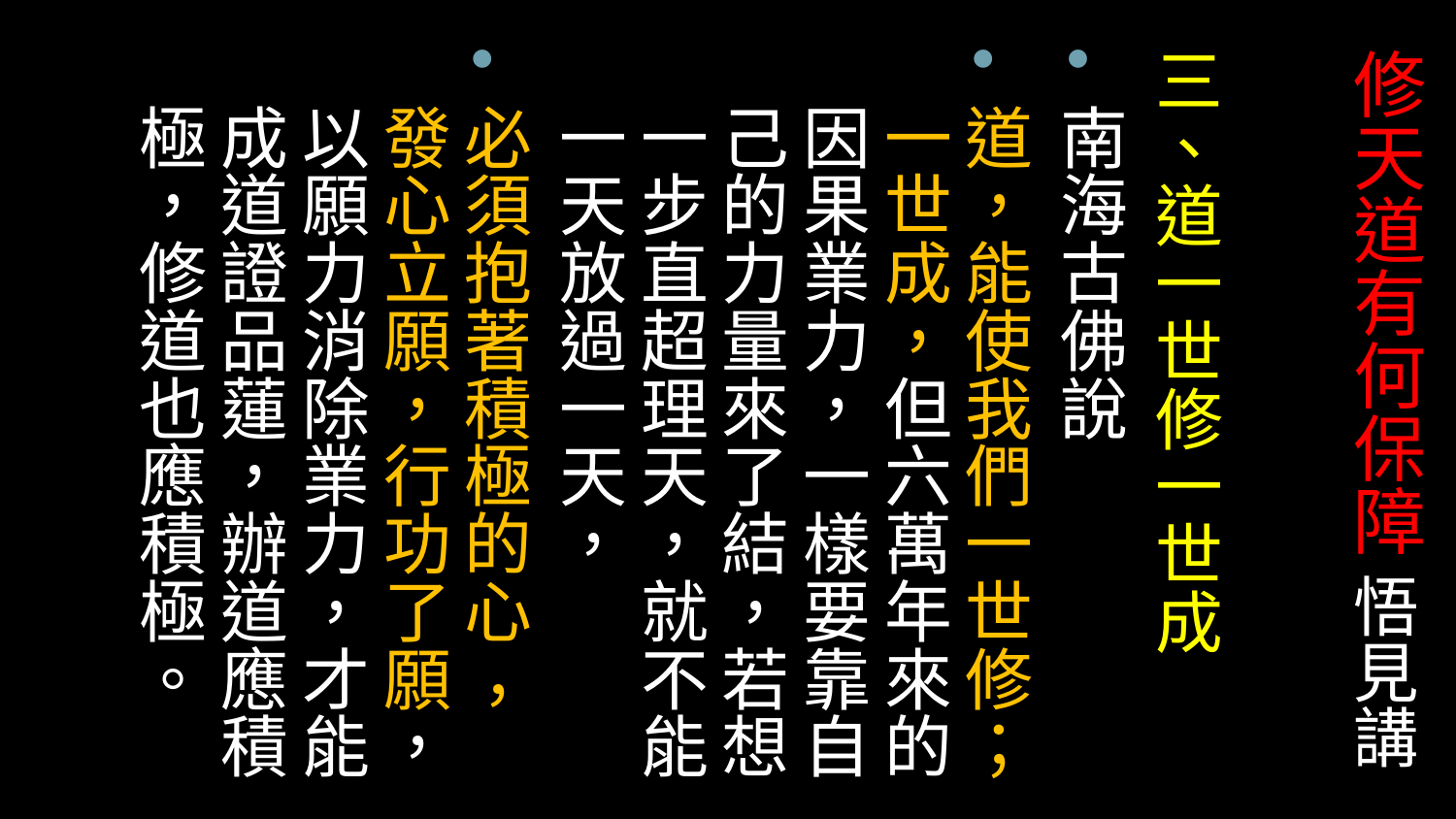

# 修天道有何保障 悟見講
三、道一世修一世成
南海古佛說
道，能使我們一世修；一世成，但六萬年來的因果業力，一樣要靠自己的力量來了結，若想一步直超理天，就不能一天放過一天，
必須抱著積極的心 ，發心立願，行功了願， 以願力消除業力，才能成道證品蓮，辦道應積極，修道也應積極。